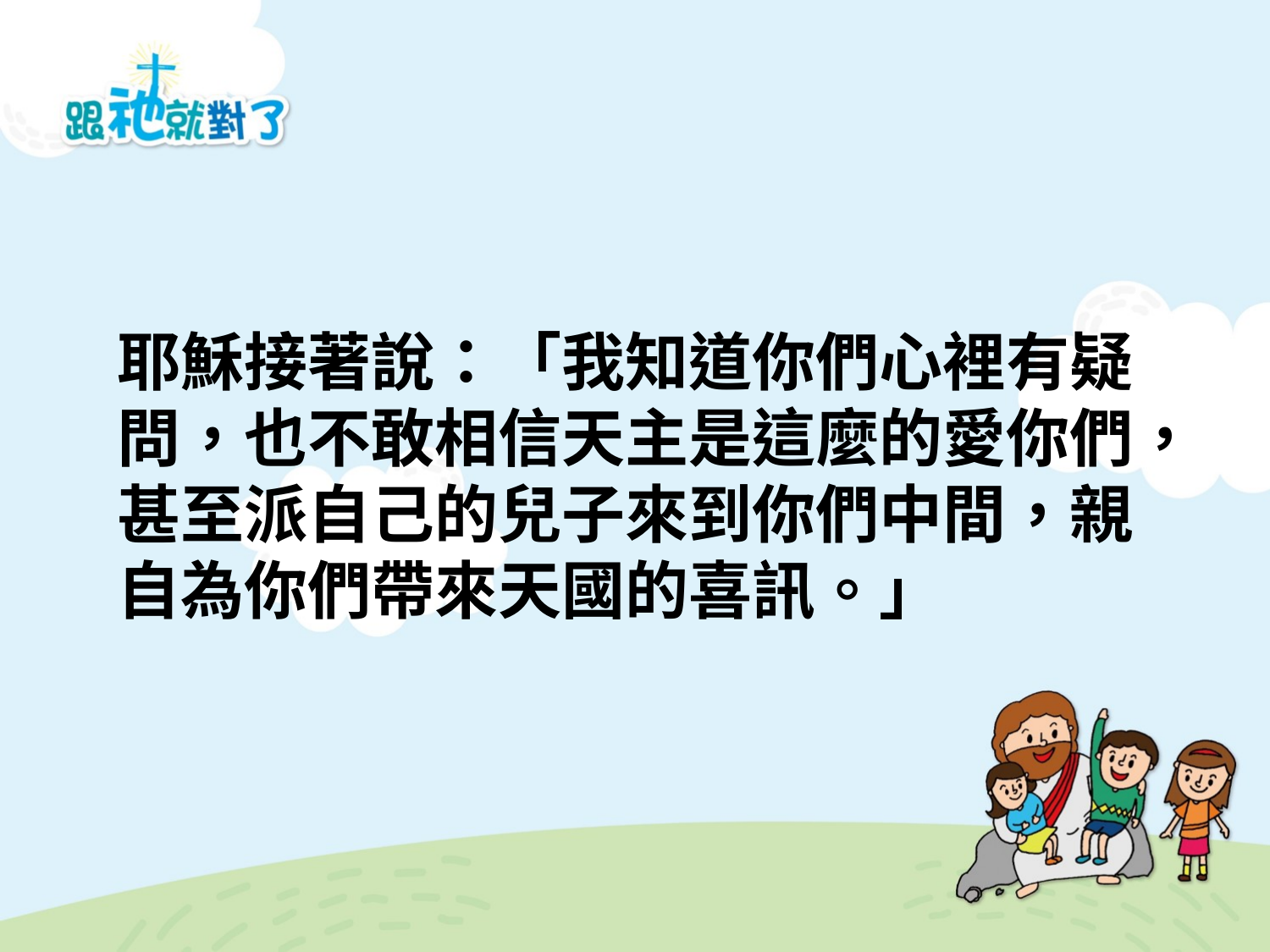

耶穌接著說：「我知道你們心裡有疑問，也不敢相信天主是這麼的愛你們，甚至派自己的兒子來到你們中間，親自為你們帶來天國的喜訊。」